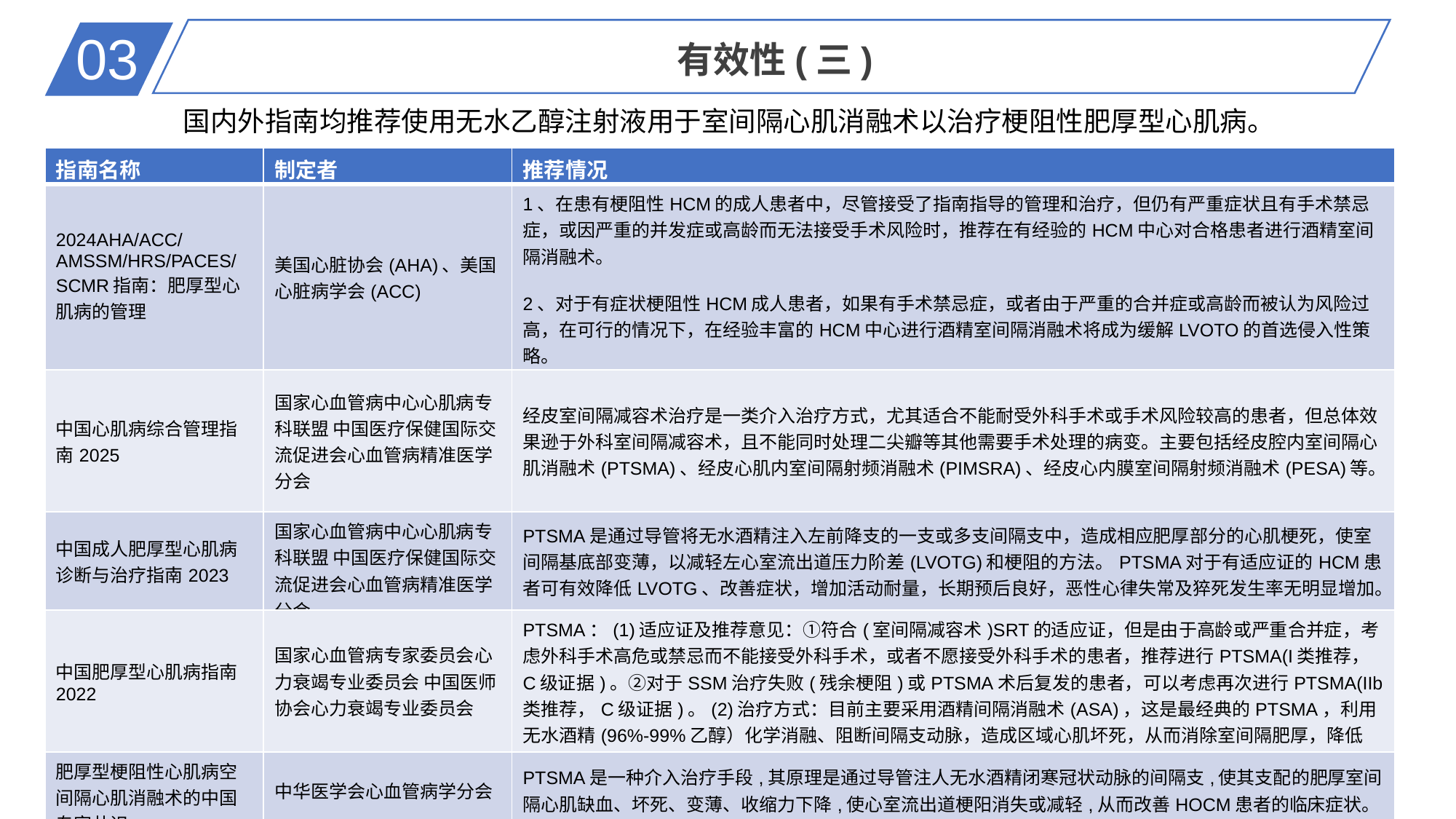

03

有效性(三)
国内外指南均推荐使用无水乙醇注射液用于室间隔心肌消融术以治疗梗阻性肥厚型心肌病。
| 指南名称 | 制定者 | 推荐情况 |
| --- | --- | --- |
| 2024AHA/ACC/AMSSM/HRS/PACES/SCMR指南：肥厚型心肌病的管理 | 美国心脏协会(AHA)、美国心脏病学会(ACC) | 1、在患有梗阻性HCM的成人患者中，尽管接受了指南指导的管理和治疗，但仍有严重症状且有手术禁忌症，或因严重的并发症或高龄而无法接受手术风险时，推荐在有经验的HCM中心对合格患者进行酒精室间隔消融术。 2、对于有症状梗阻性HCM成人患者，如果有手术禁忌症，或者由于严重的合并症或高龄而被认为风险过高，在可行的情况下，在经验丰富的HCM中心进行酒精室间隔消融术将成为缓解LVOTO的首选侵入性策略。 |
| 中国心肌病综合管理指南2025 | 国家心血管病中心心肌病专科联盟 中国医疗保健国际交流促进会心血管病精准医学分会 | 经皮室间隔减容术治疗是一类介入治疗方式，尤其适合不能耐受外科手术或手术风险较高的患者，但总体效果逊于外科室间隔减容术，且不能同时处理二尖瓣等其他需要手术处理的病变。主要包括经皮腔内室间隔心肌消融术(PTSMA)、经皮心肌内室间隔射频消融术(PIMSRA)、经皮心内膜室间隔射频消融术(PESA)等。 |
| 中国成人肥厚型心肌病诊断与治疗指南2023 | 国家心血管病中心心肌病专科联盟 中国医疗保健国际交流促进会心血管病精准医学分会 | PTSMA是通过导管将无水酒精注入左前降支的一支或多支间隔支中，造成相应肥厚部分的心肌梗死，使室间隔基底部变薄，以减轻左心室流出道压力阶差(LVOTG)和梗阻的方法。PTSMA对于有适应证的HCM患者可有效降低LVOTG、改善症状，增加活动耐量，长期预后良好，恶性心律失常及猝死发生率无明显增加。 |
| 中国肥厚型心肌病指南2022 | 国家心血管病专家委员会心力衰竭专业委员会 中国医师协会心力衰竭专业委员会 | PTSMA：(1)适应证及推荐意见：①符合(室间隔减容术)SRT的适应证，但是由于高龄或严重合并症，考虑外科手术高危或禁忌而不能接受外科手术，或者不愿接受外科手术的患者，推荐进行PTSMA(I类推荐，C级证据)。②对于SSM治疗失败(残余梗阻)或PTSMA术后复发的患者，可以考虑再次进行PTSMA(IIb类推荐，C级证据)。(2)治疗方式：目前主要采用酒精间隔消融术(ASA)，这是最经典的PTSMA，利用无水酒精(96%-99%乙醇）化学消融、阻断间隔支动脉，造成区域心肌坏死，从而消除室间隔肥厚，降低LVOTO。 |
| 肥厚型梗阻性心肌病空间隔心肌消融术的中国专家共识 | 中华医学会心血管病学分会 | PTSMA是一种介入治疗手段,其原理是通过导管注人无水酒精闭寒冠状动脉的间隔支,使其支配的肥厚室间隔心肌缺血、坏死、变薄、收缩力下降,使心室流出道梗阳消失或减轻,从而改善HOCM患者的临床症状。 |